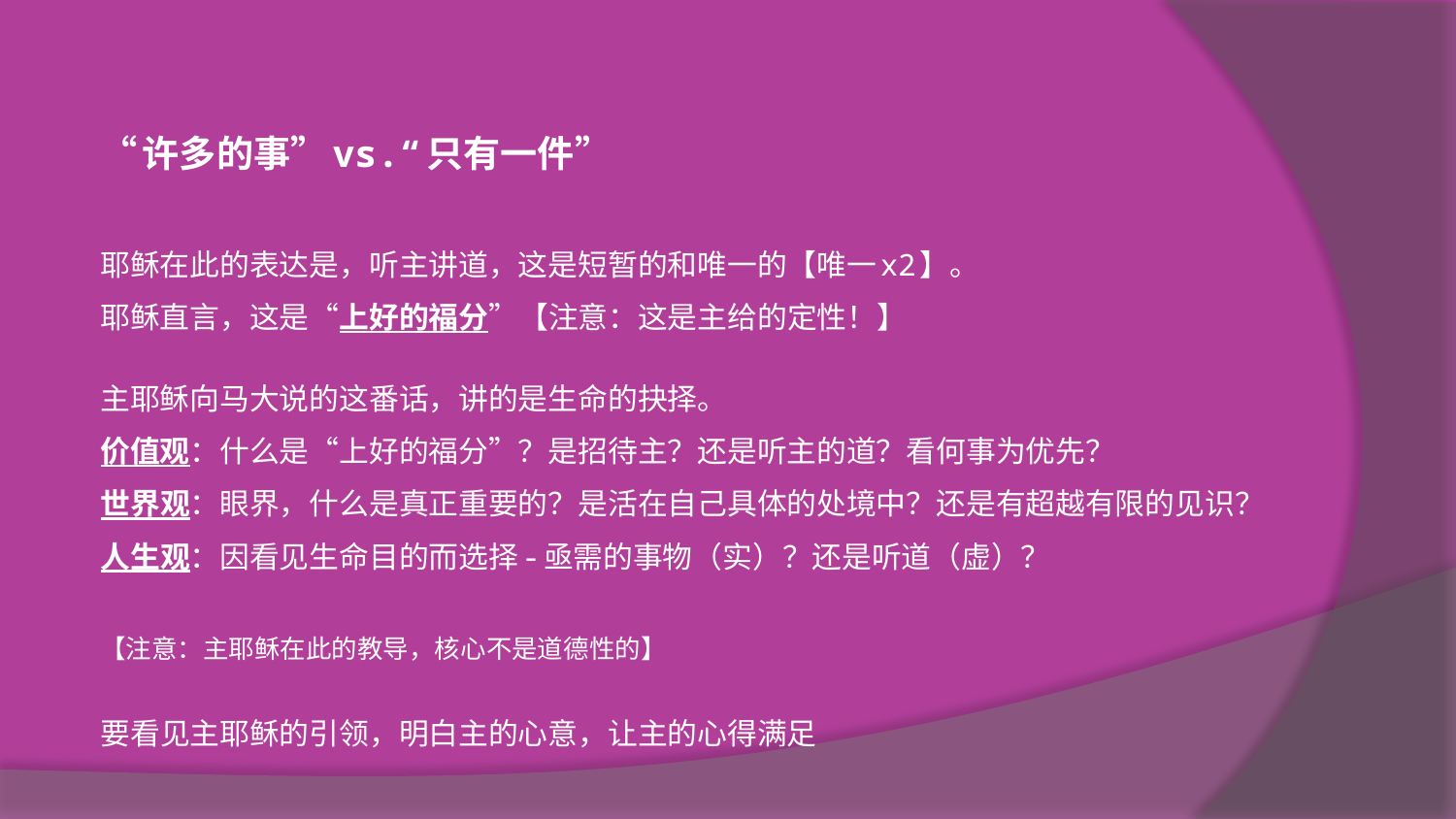

“许多的事”vs.“只有一件”

耶稣在此的表达是，听主讲道，这是短暂的和唯一的【唯一x2】。
耶稣直言，这是“上好的福分”【注意：这是主给的定性！】

主耶稣向马大说的这番话，讲的是生命的抉择。
价值观：什么是“上好的福分”？是招待主？还是听主的道？看何事为优先？
世界观：眼界，什么是真正重要的？是活在自己具体的处境中？还是有超越有限的见识？
人生观：因看见生命目的而选择-亟需的事物（实）？还是听道（虚）？

【注意：主耶稣在此的教导，核心不是道德性的】

要看见主耶稣的引领，明白主的心意，让主的心得满足